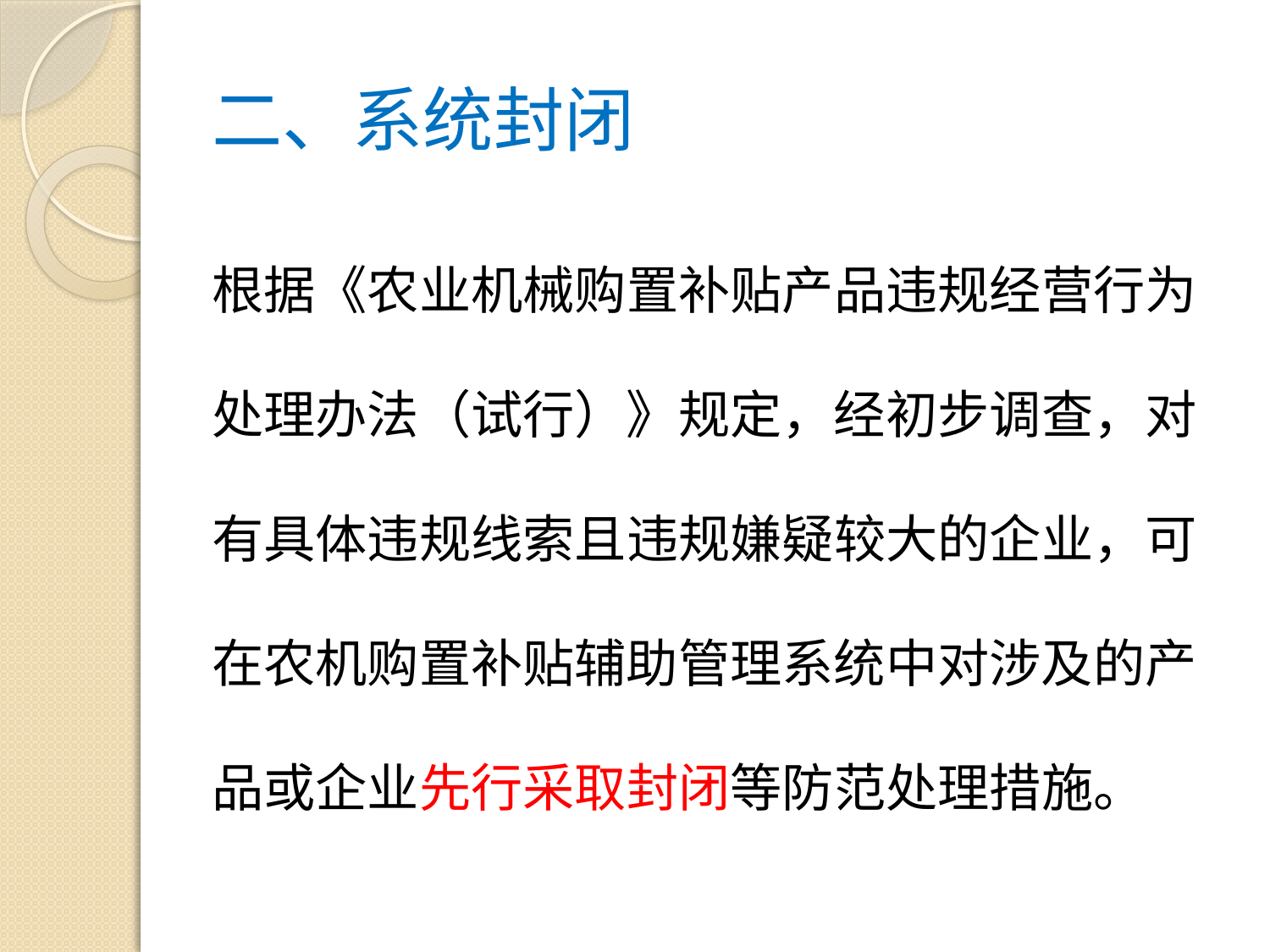

# 二、系统封闭
根据《农业机械购置补贴产品违规经营行为处理办法（试行）》规定，经初步调查，对有具体违规线索且违规嫌疑较大的企业，可在农机购置补贴辅助管理系统中对涉及的产品或企业先行采取封闭等防范处理措施。